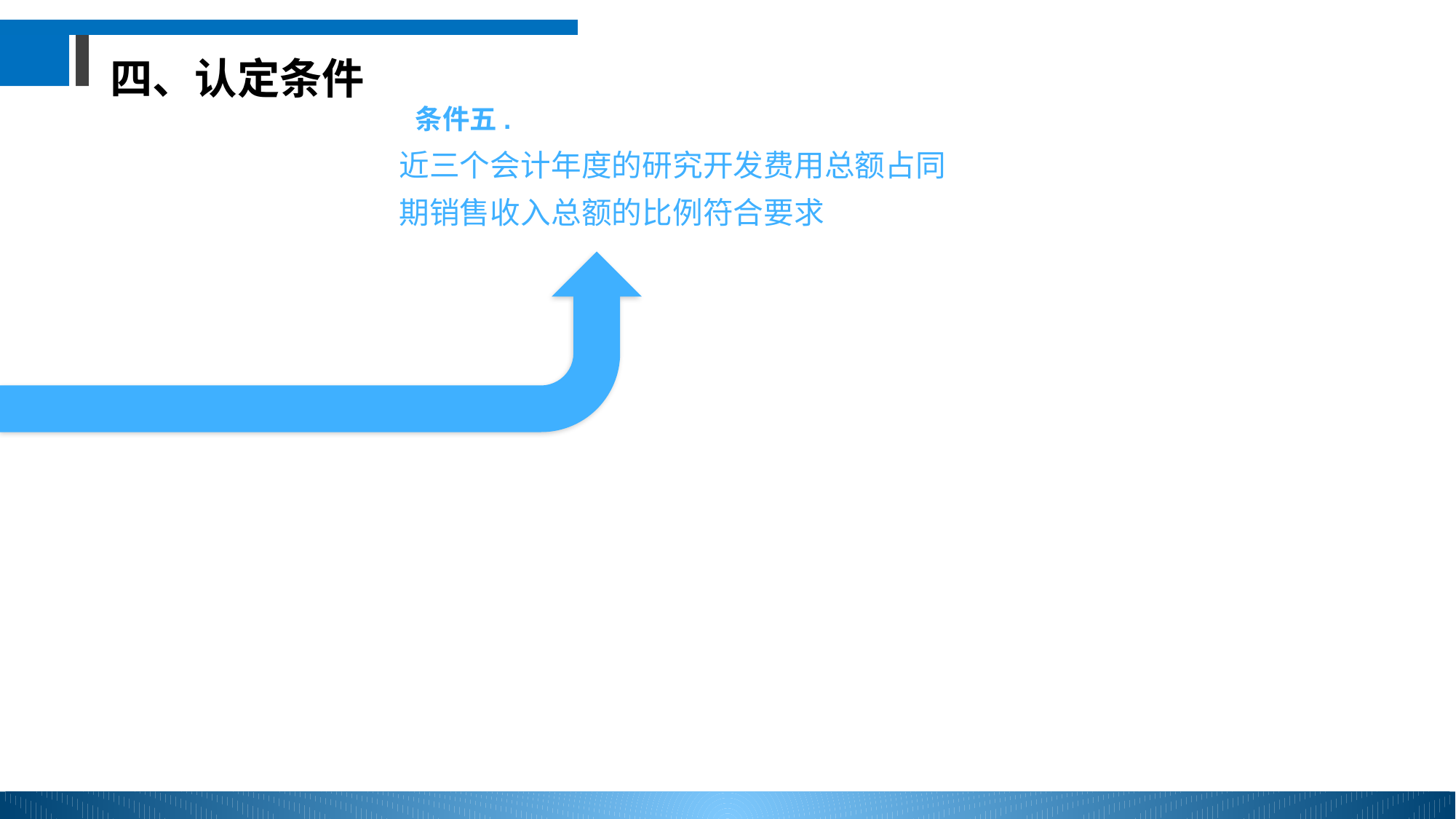

四、认定条件
条件五.
近三个会计年度的研究开发费用总额占同期销售收入总额的比例符合要求